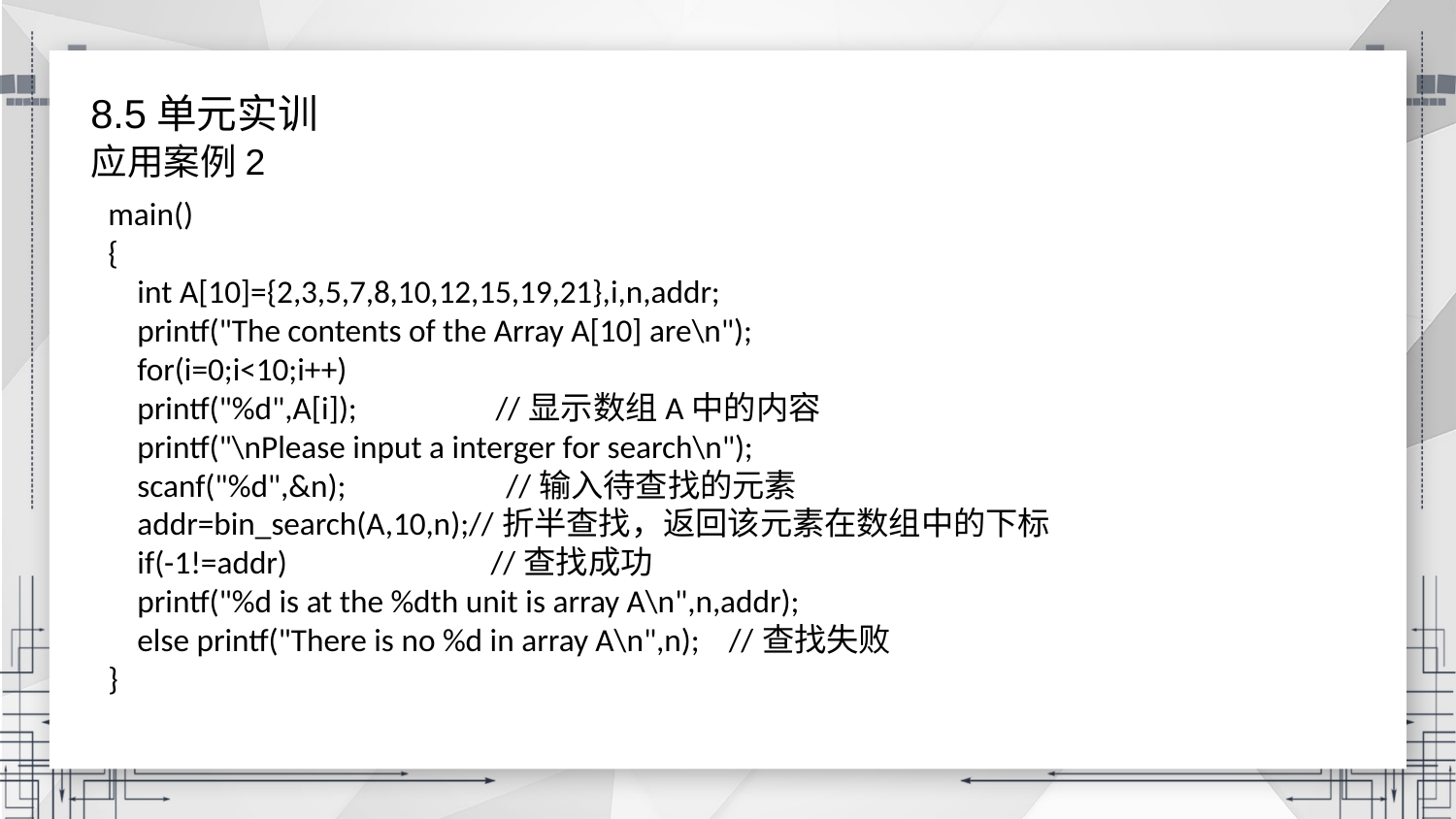

8.5单元实训
应用案例2
main()
{
    int A[10]={2,3,5,7,8,10,12,15,19,21},i,n,addr;
    printf("The contents of the Array A[10] are\n");
    for(i=0;i<10;i++)
    printf("%d",A[i]);                   //显示数组A中的内容
    printf("\nPlease input a interger for search\n");
    scanf("%d",&n);                      //输入待查找的元素
    addr=bin_search(A,10,n);//折半查找，返回该元素在数组中的下标
    if(-1!=addr)                            //查找成功
    printf("%d is at the %dth unit is array A\n",n,addr);
    else printf("There is no %d in array A\n",n);    //查找失败
}